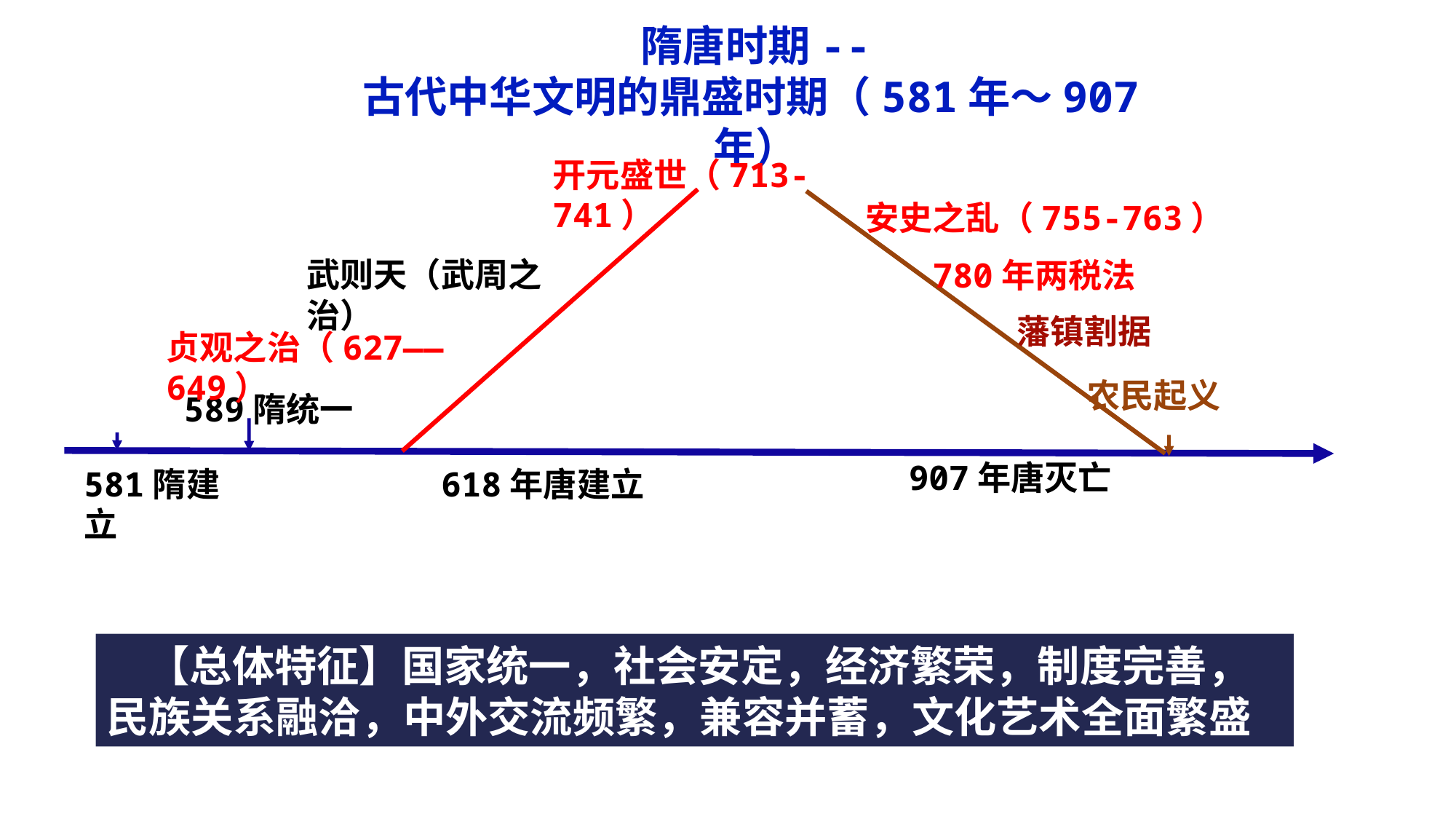

隋唐时期--
古代中华文明的鼎盛时期（581年～907年）
开元盛世（713-741）

安史之乱（755-763）
武则天（武周之治）
780年两税法
藩镇割据
贞观之治（627——649）
农民起义
589隋统一

907年唐灭亡
581隋建立
618年唐建立
【总体特征】国家统一，社会安定，经济繁荣，制度完善，民族关系融洽，中外交流频繁，兼容并蓄，文化艺术全面繁盛